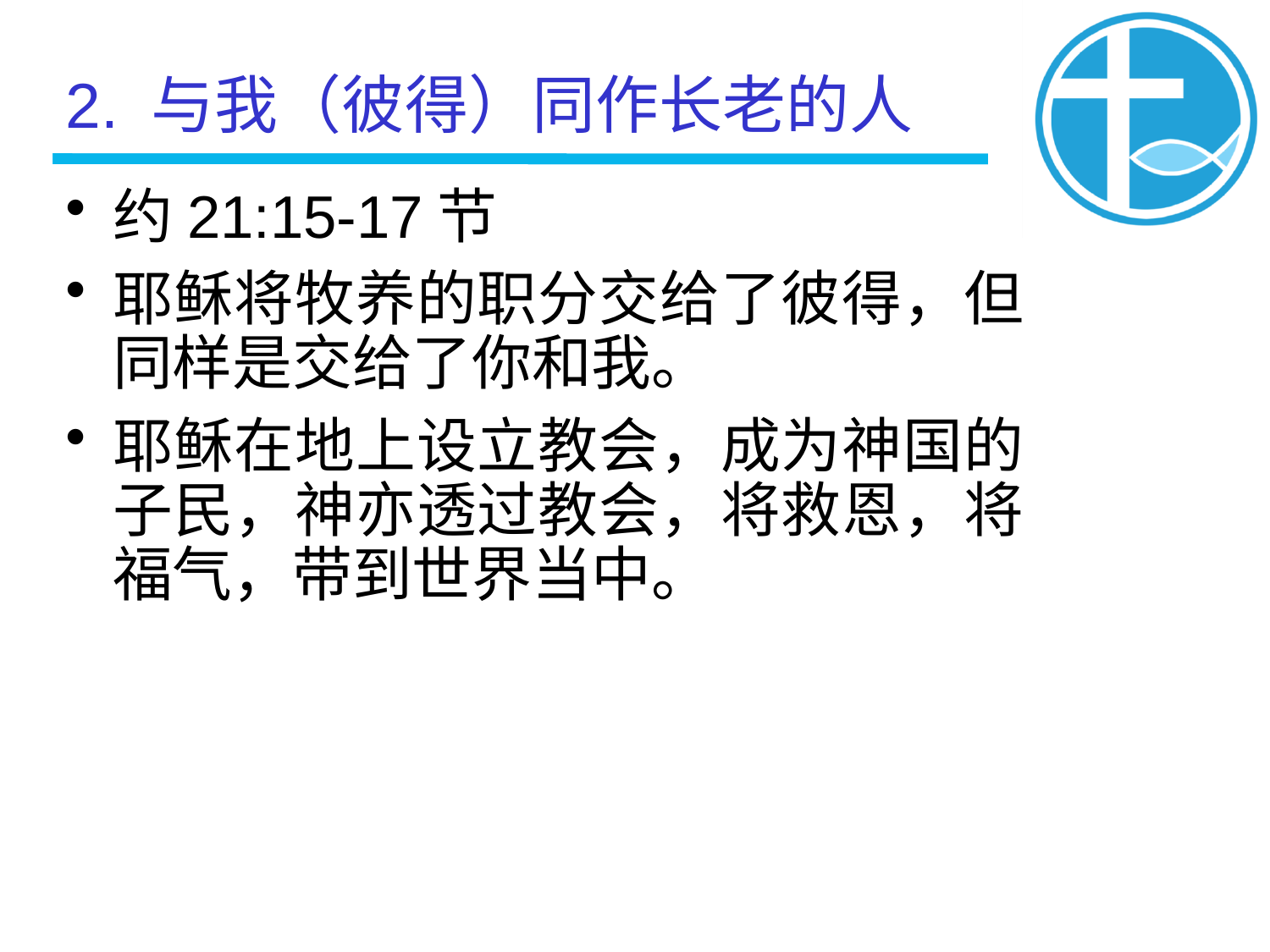

2. 与我（彼得）同作长老的人
约21:15-17节
耶稣将牧养的职分交给了彼得，但同样是交给了你和我。
耶稣在地上设立教会，成为神国的子民，神亦透过教会，将救恩，将福气，带到世界当中。